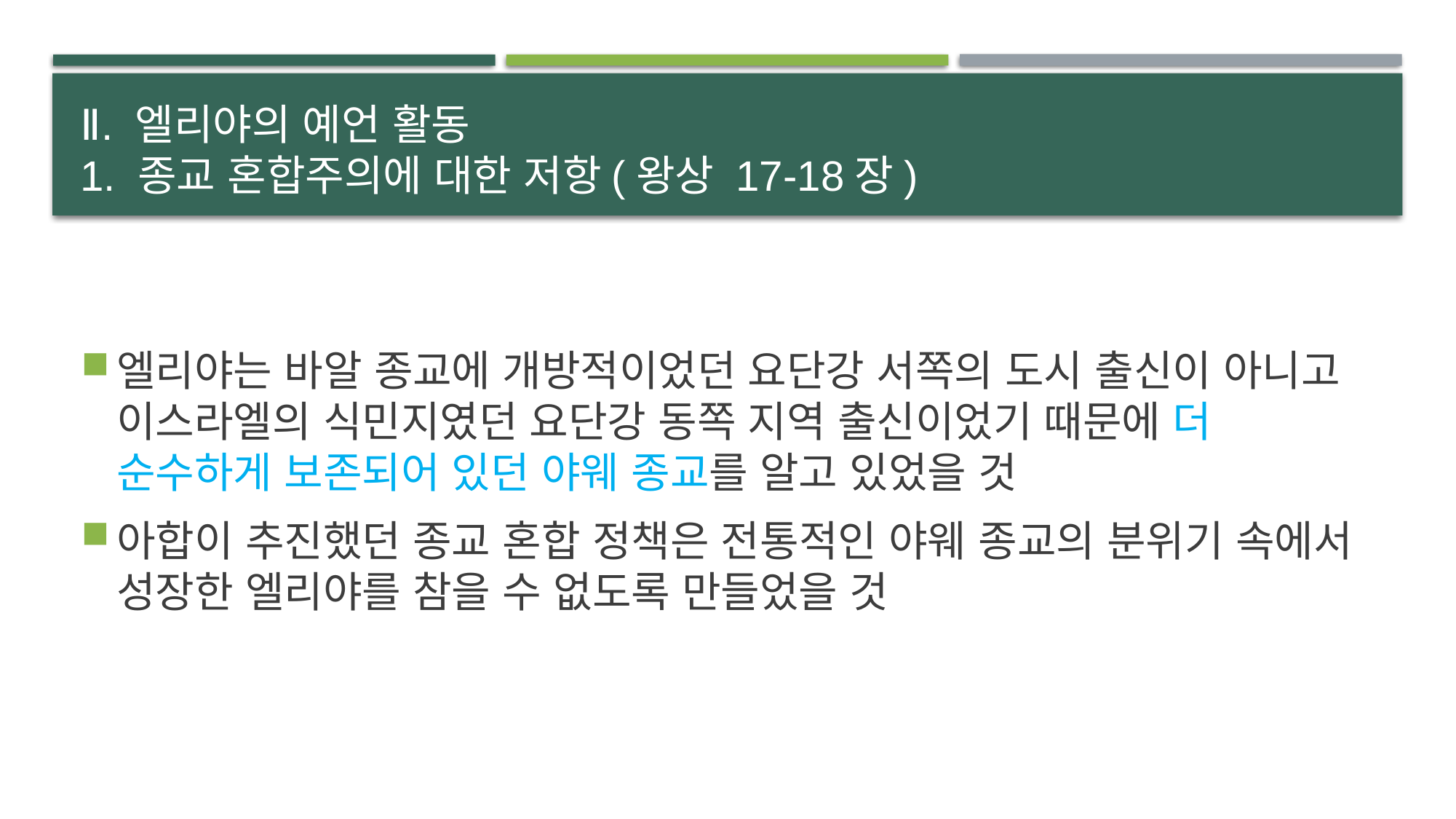

# Ⅱ. 엘리야의 예언 활동 1. 종교 혼합주의에 대한 저항(왕상 17-18장)
엘리야는 바알 종교에 개방적이었던 요단강 서쪽의 도시 출신이 아니고 이스라엘의 식민지였던 요단강 동쪽 지역 출신이었기 때문에 더 순수하게 보존되어 있던 야웨 종교를 알고 있었을 것
아합이 추진했던 종교 혼합 정책은 전통적인 야웨 종교의 분위기 속에서 성장한 엘리야를 참을 수 없도록 만들었을 것